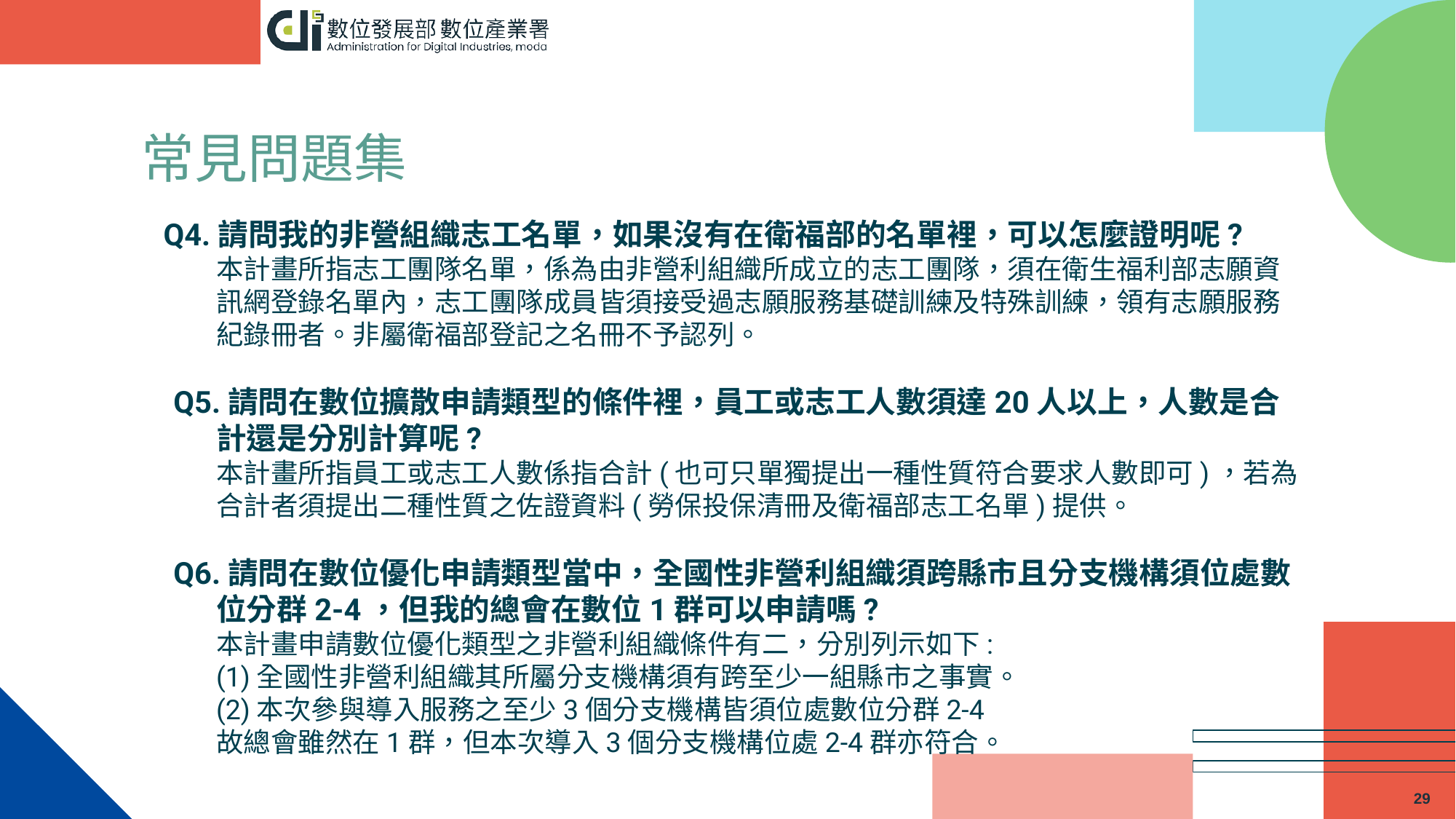

# 常見問題集
Q4.請問我的非營組織志工名單，如果沒有在衛福部的名單裡，可以怎麼證明呢?
本計畫所指志工團隊名單，係為由非營利組織所成立的志工團隊，須在衛生福利部志願資訊網登錄名單內，志工團隊成員皆須接受過志願服務基礎訓練及特殊訓練，領有志願服務紀錄冊者。非屬衛福部登記之名冊不予認列。

Q5.請問在數位擴散申請類型的條件裡，員工或志工人數須達20人以上，人數是合計還是分別計算呢?
本計畫所指員工或志工人數係指合計(也可只單獨提出一種性質符合要求人數即可)，若為合計者須提出二種性質之佐證資料(勞保投保清冊及衛福部志工名單)提供。

Q6.請問在數位優化申請類型當中，全國性非營利組織須跨縣市且分支機構須位處數位分群2-4，但我的總會在數位1群可以申請嗎?
本計畫申請數位優化類型之非營利組織條件有二，分別列示如下:
(1)全國性非營利組織其所屬分支機構須有跨至少一組縣市之事實。
(2)本次參與導入服務之至少3個分支機構皆須位處數位分群2-4
故總會雖然在1群，但本次導入3個分支機構位處2-4群亦符合。